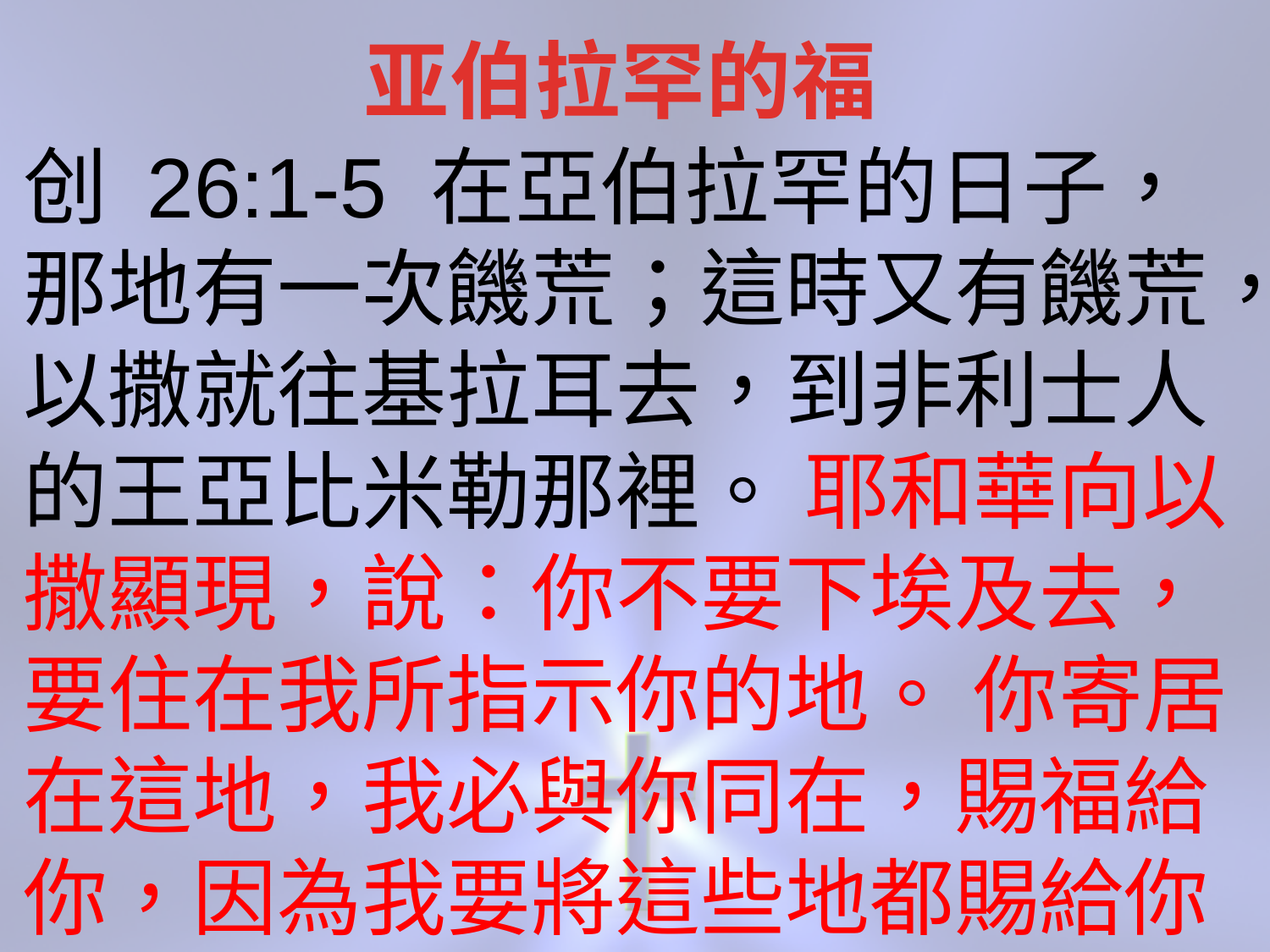

亚伯拉罕的福
创 26:1-5 在亞伯拉罕的日子，那地有一次饑荒；這時又有饑荒，以撒就往基拉耳去，到非利士人的王亞比米勒那裡。 耶和華向以撒顯現，說：你不要下埃及去，要住在我所指示你的地。 你寄居在這地，我必與你同在，賜福給你，因為我要將這些地都賜給你